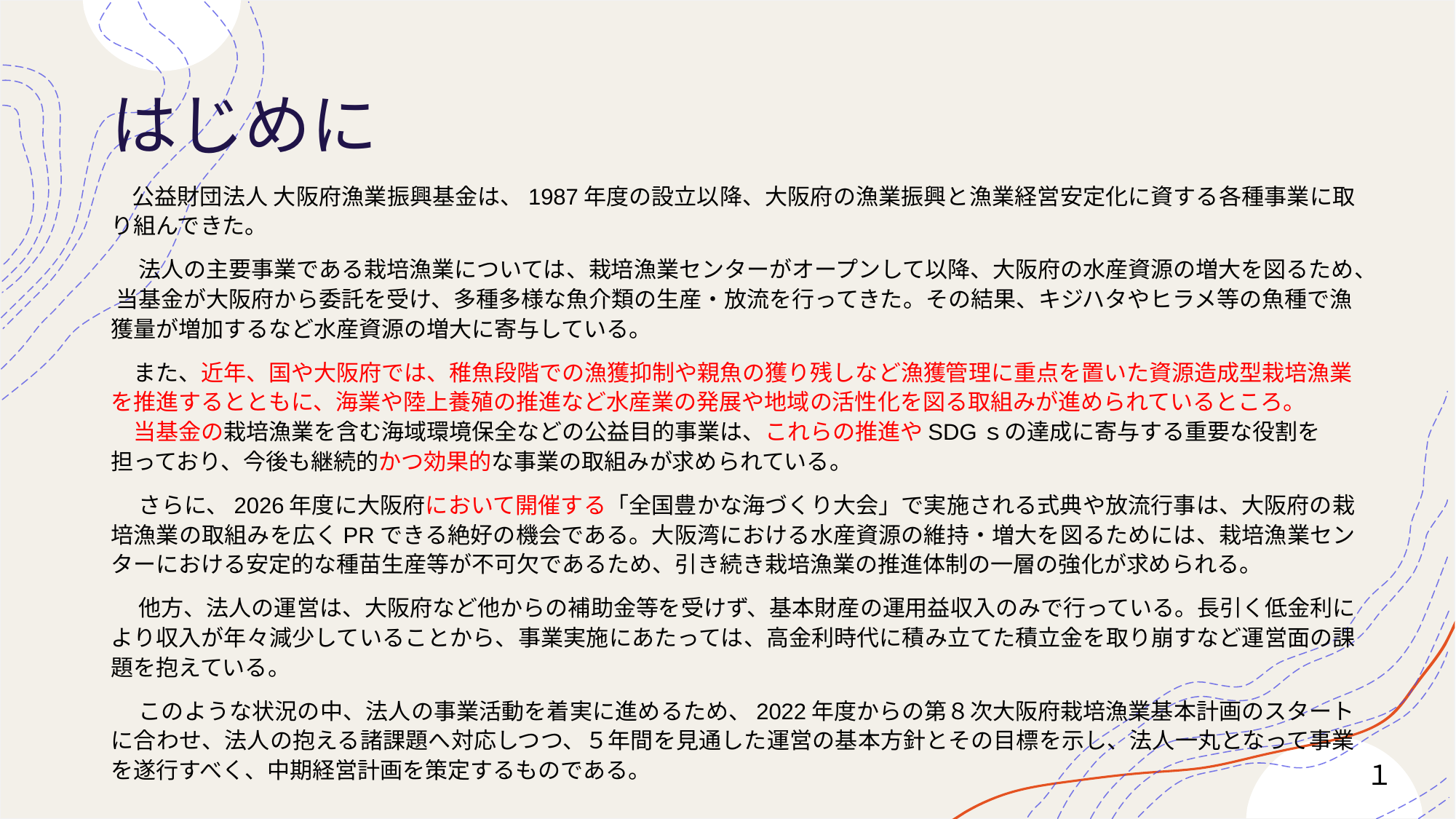

# はじめに
   公益財団法人 大阪府漁業振興基金は、1987年度の設立以降、大阪府の漁業振興と漁業経営安定化に資する各種事業に取り組んできた。
　 法人の主要事業である栽培漁業については、栽培漁業センターがオープンして以降、大阪府の水産資源の増大を図るため、 当基金が大阪府から委託を受け、多種多様な魚介類の生産・放流を行ってきた。その結果、キジハタやヒラメ等の魚種で漁獲量が増加するなど水産資源の増大に寄与している。
　また、近年、国や大阪府では、稚魚段階での漁獲抑制や親魚の獲り残しなど漁獲管理に重点を置いた資源造成型栽培漁業を推進するとともに、海業や陸上養殖の推進など水産業の発展や地域の活性化を図る取組みが進められているところ。　
　当基金の栽培漁業を含む海域環境保全などの公益目的事業は、これらの推進やSDGｓの達成に寄与する重要な役割を担っており、今後も継続的かつ効果的な事業の取組みが求められている。
　 さらに、2026年度に大阪府において開催する「全国豊かな海づくり大会」で実施される式典や放流行事は、大阪府の栽培漁業の取組みを広くPRできる絶好の機会である。大阪湾における水産資源の維持・増大を図るためには、栽培漁業センターにおける安定的な種苗生産等が不可欠であるため、引き続き栽培漁業の推進体制の一層の強化が求められる。
　 他方、法人の運営は、大阪府など他からの補助金等を受けず、基本財産の運用益収入のみで行っている。長引く低金利により収入が年々減少していることから、事業実施にあたっては、高金利時代に積み立てた積立金を取り崩すなど運営面の課題を抱えている。
　 このような状況の中、法人の事業活動を着実に進めるため、2022年度からの第８次大阪府栽培漁業基本計画のスタートに合わせ、法人の抱える諸課題へ対応しつつ、５年間を見通した運営の基本方針とその目標を示し、法人一丸となって事業を遂行すべく、中期経営計画を策定するものである。
１